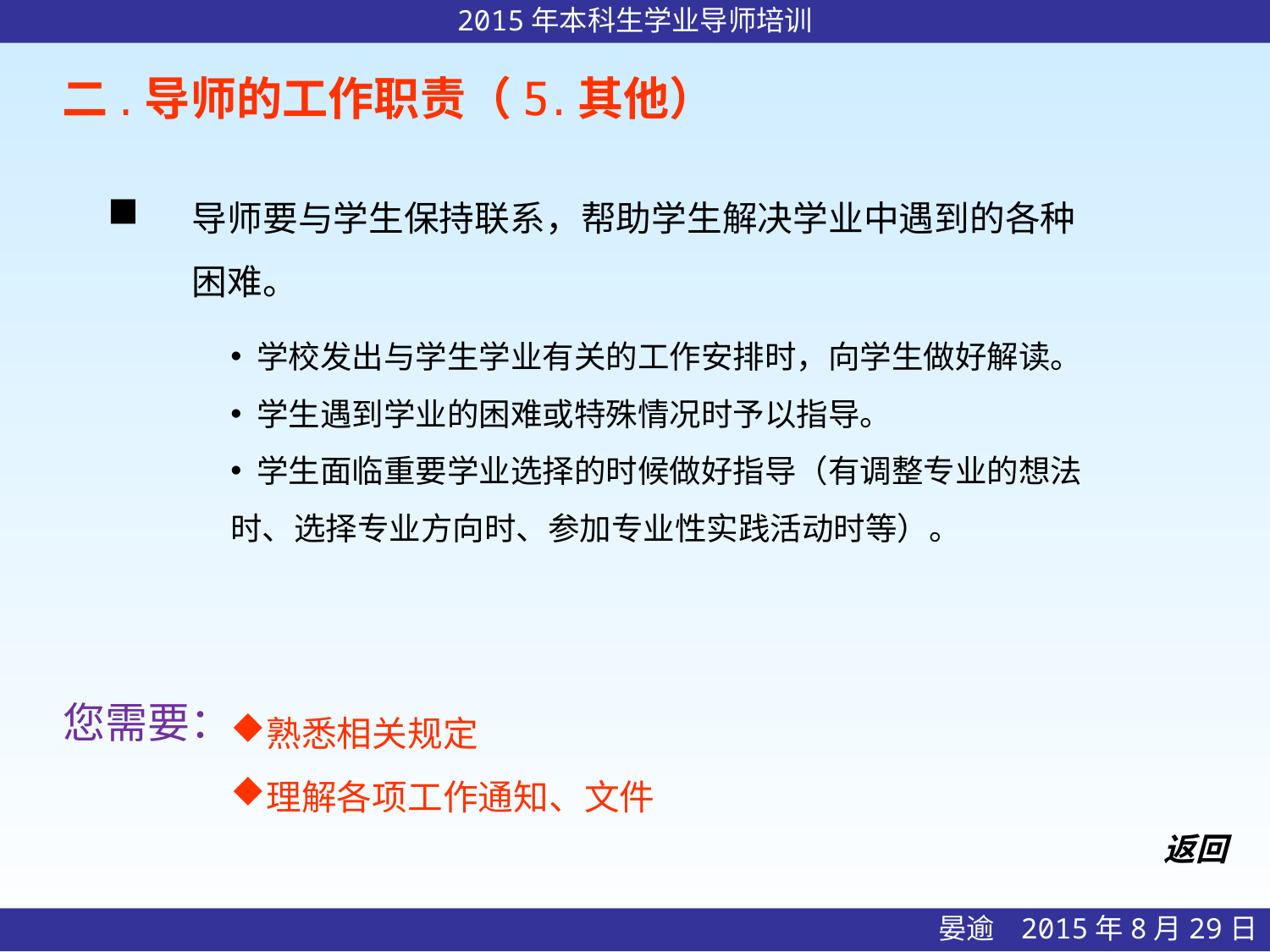

# 二.导师的工作职责（5.其他）
导师要与学生保持联系，帮助学生解决学业中遇到的各种困难。
 学校发出与学生学业有关的工作安排时，向学生做好解读。
 学生遇到学业的困难或特殊情况时予以指导。
 学生面临重要学业选择的时候做好指导（有调整专业的想法时、选择专业方向时、参加专业性实践活动时等）。
熟悉相关规定
理解各项工作通知、文件
您需要：
返回